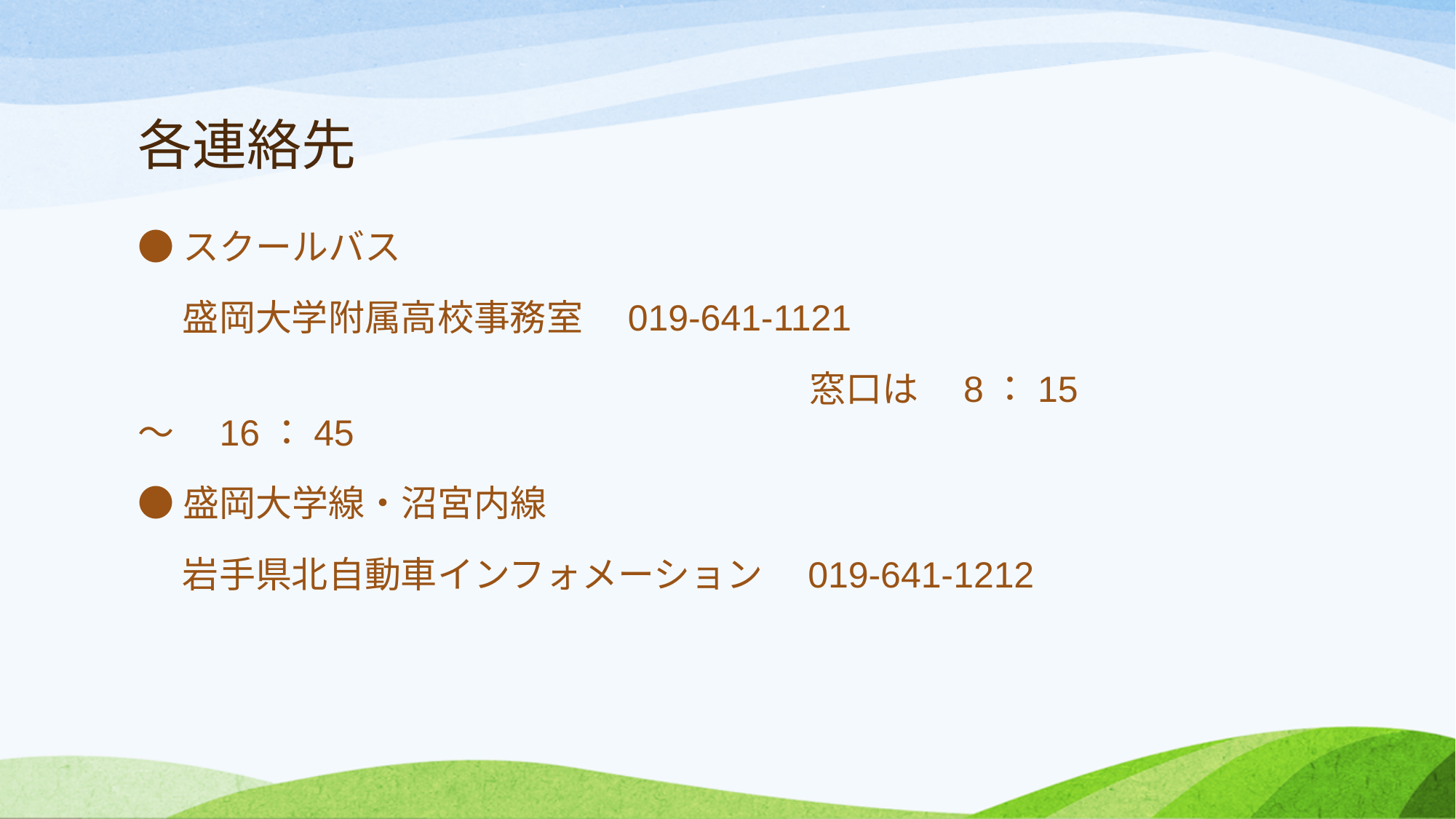

# 各連絡先
●スクールバス
　 盛岡大学附属高校事務室　019-641-1121
　 　　　　　　　　　　　　　　　　　 窓口は　8：15　～　16：45
●盛岡大学線・沼宮内線
　 岩手県北自動車インフォメーション　019-641-1212